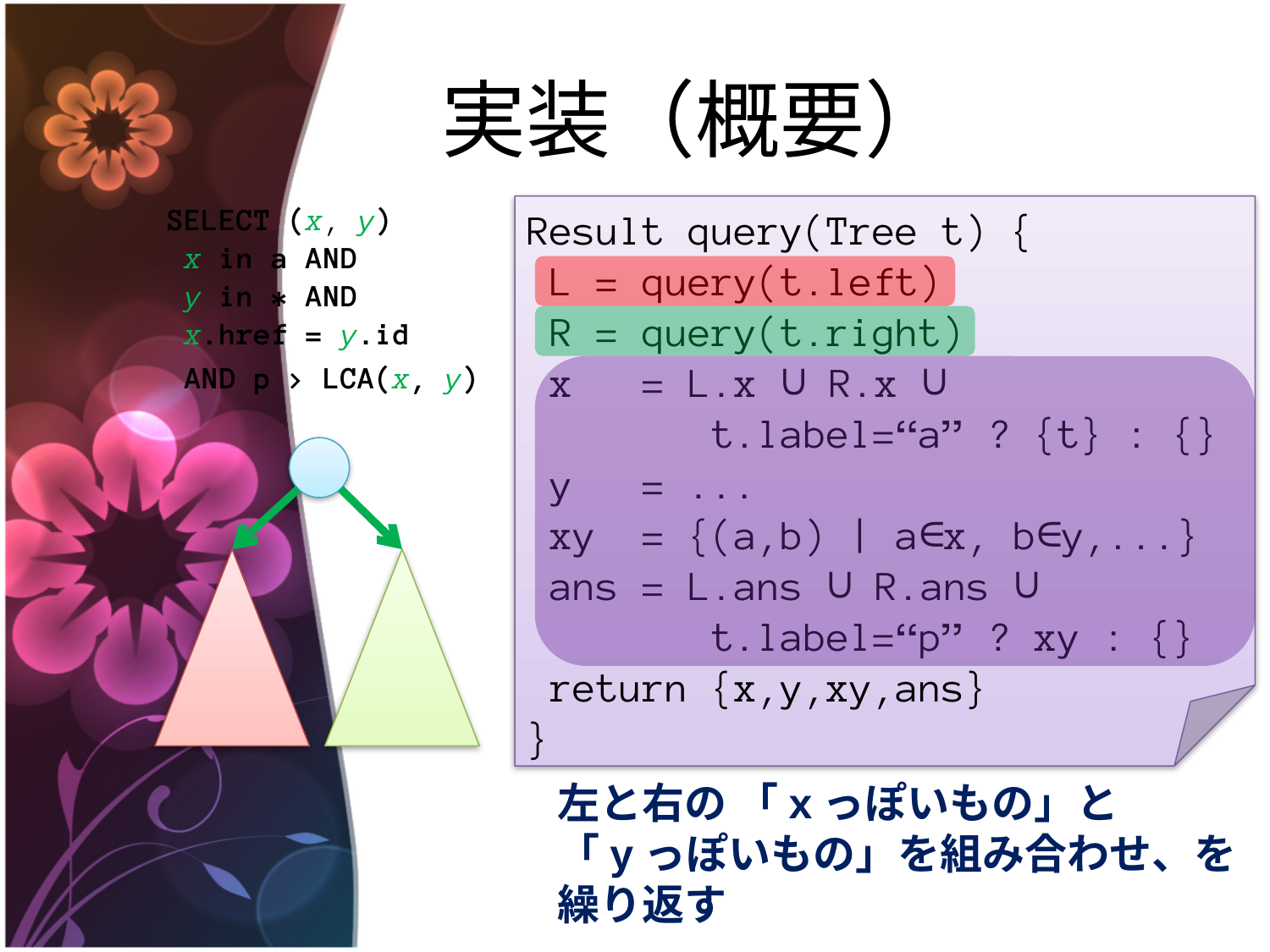

# 実装（概要）
SELECT (x, y)
 x in a AND
 y in * AND
 x.href = y.id
 AND p > LCA(x, y)
Result query(Tree t) {
 L = query(t.left)
 R = query(t.right)
 x   = L.x ∪ R.x ∪
        t.label=“a” ? {t} : {}
 y   = ...
 xy  = {(a,b) | a∈x, b∈y,...}
 ans = L.ans ∪ R.ans ∪
        t.label=“p” ? xy : {}
 return {x,y,xy,ans}
}

左と右の 「xっぽいもの」と
「yっぽいもの」を組み合わせ、を繰り返す